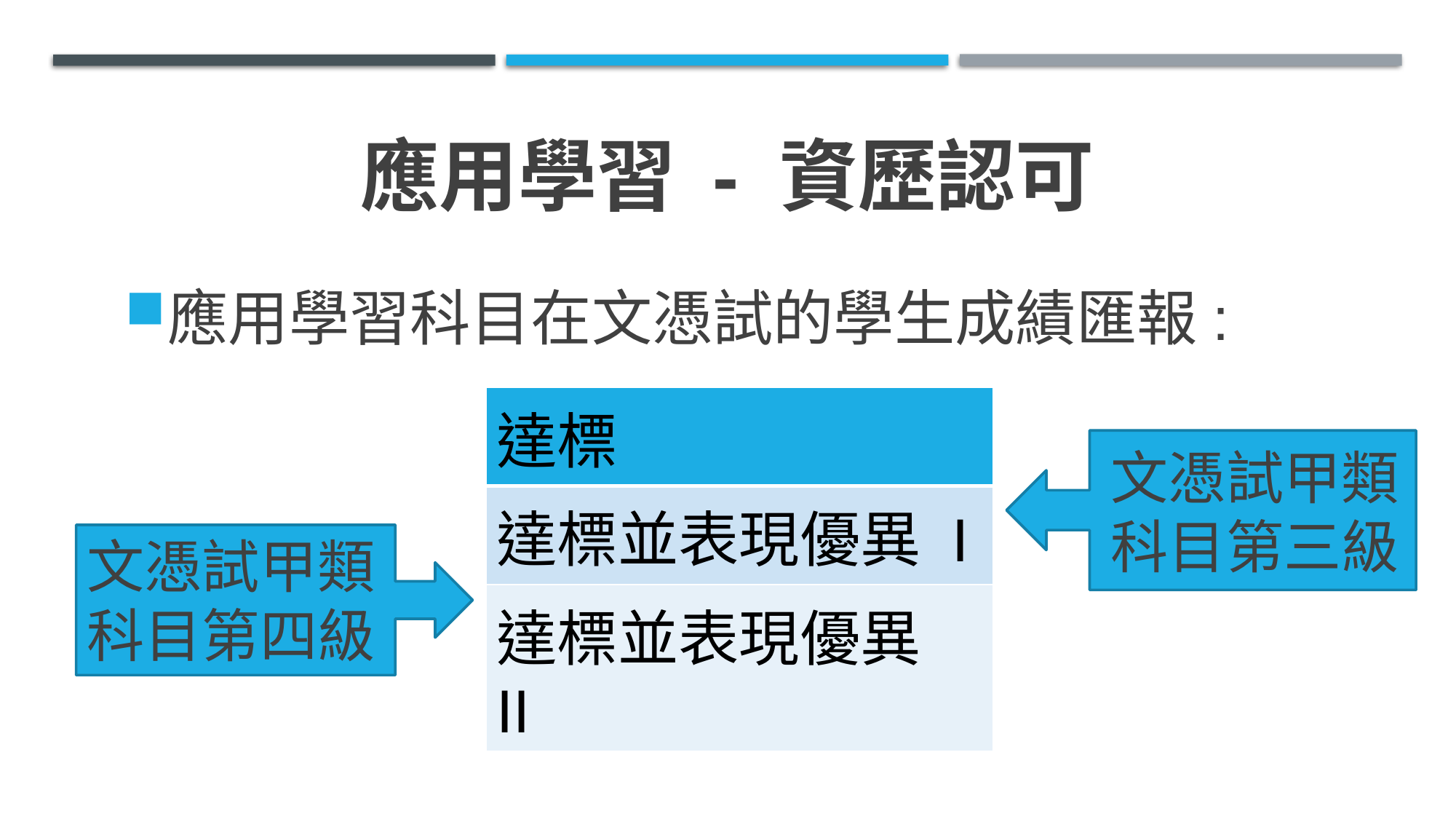

# 應用學習 - 資歷認可
應用學習科目在文憑試的學生成績匯報:

| 達標 |
| --- |
| 達標並表現優異 I |
| 達標並表現優異 II |

文憑試甲類
科目第三級
文憑試甲類
科目第四級